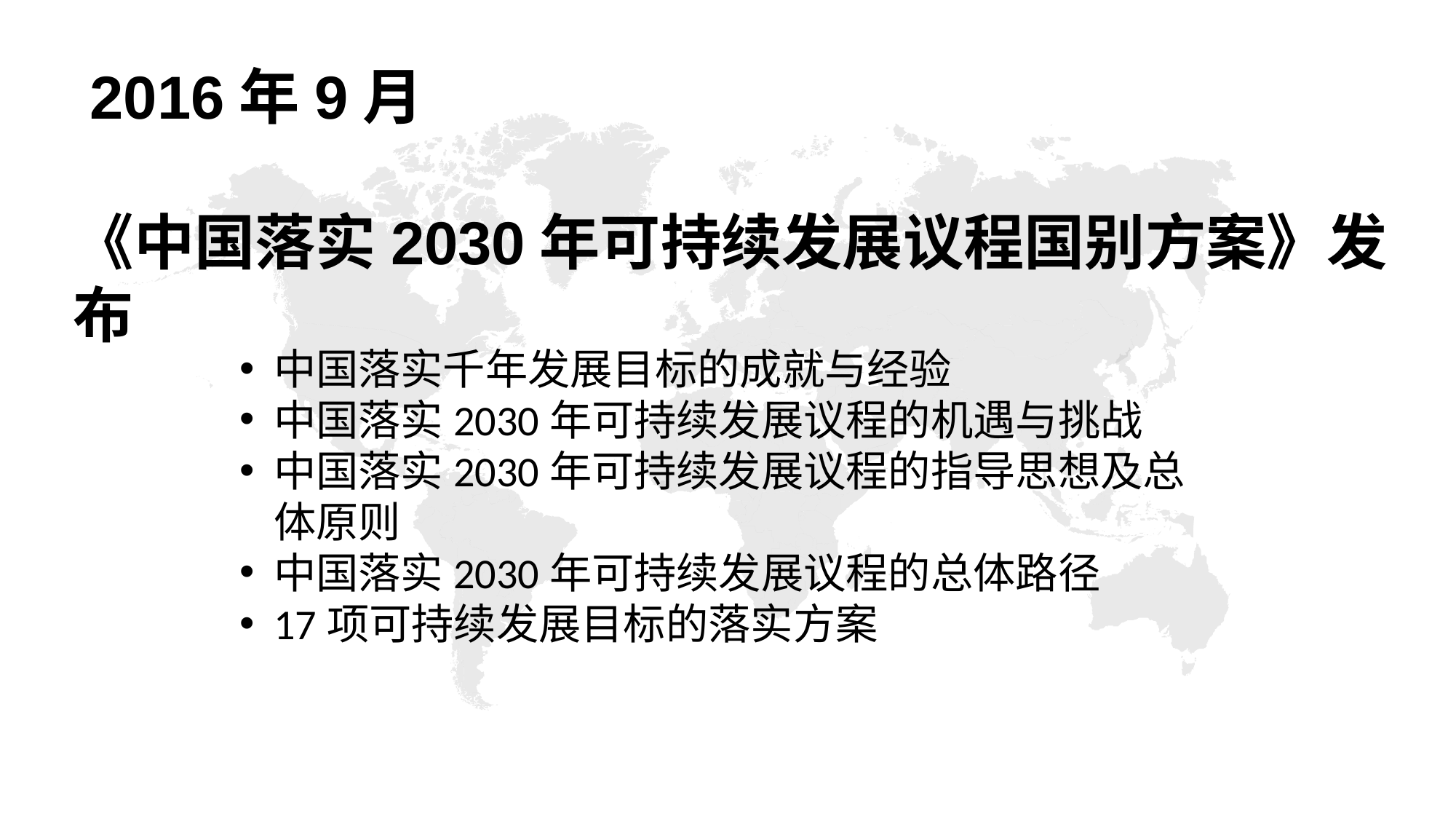

2016年9月

《中国落实2030年可持续发展议程国别方案》发布

中国落实千年发展目标的成就与经验
中国落实2030年可持续发展议程的机遇与挑战
中国落实2030年可持续发展议程的指导思想及总体原则
中国落实2030年可持续发展议程的总体路径
17项可持续发展目标的落实方案